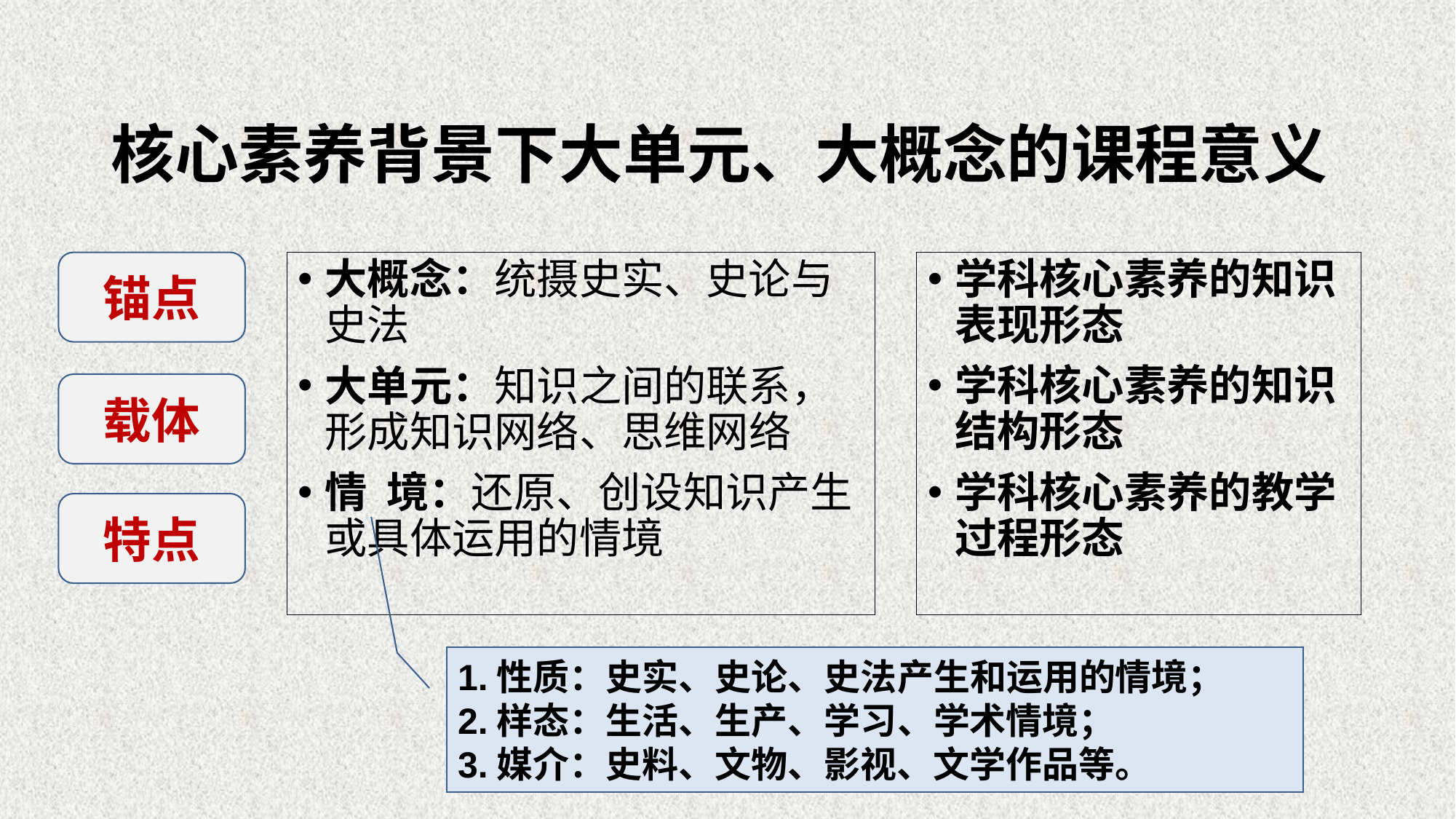

# 核心素养背景下大单元、大概念的课程意义
锚点
大概念：统摄史实、史论与史法
大单元：知识之间的联系，形成知识网络、思维网络
情  境：还原、创设知识产生或具体运用的情境

学科核心素养的知识表现形态
学科核心素养的知识结构形态
学科核心素养的教学过程形态
载体
特点
1.性质：史实、史论、史法产生和运用的情境；
2.样态：生活、生产、学习、学术情境；
3.媒介：史料、文物、影视、文学作品等。